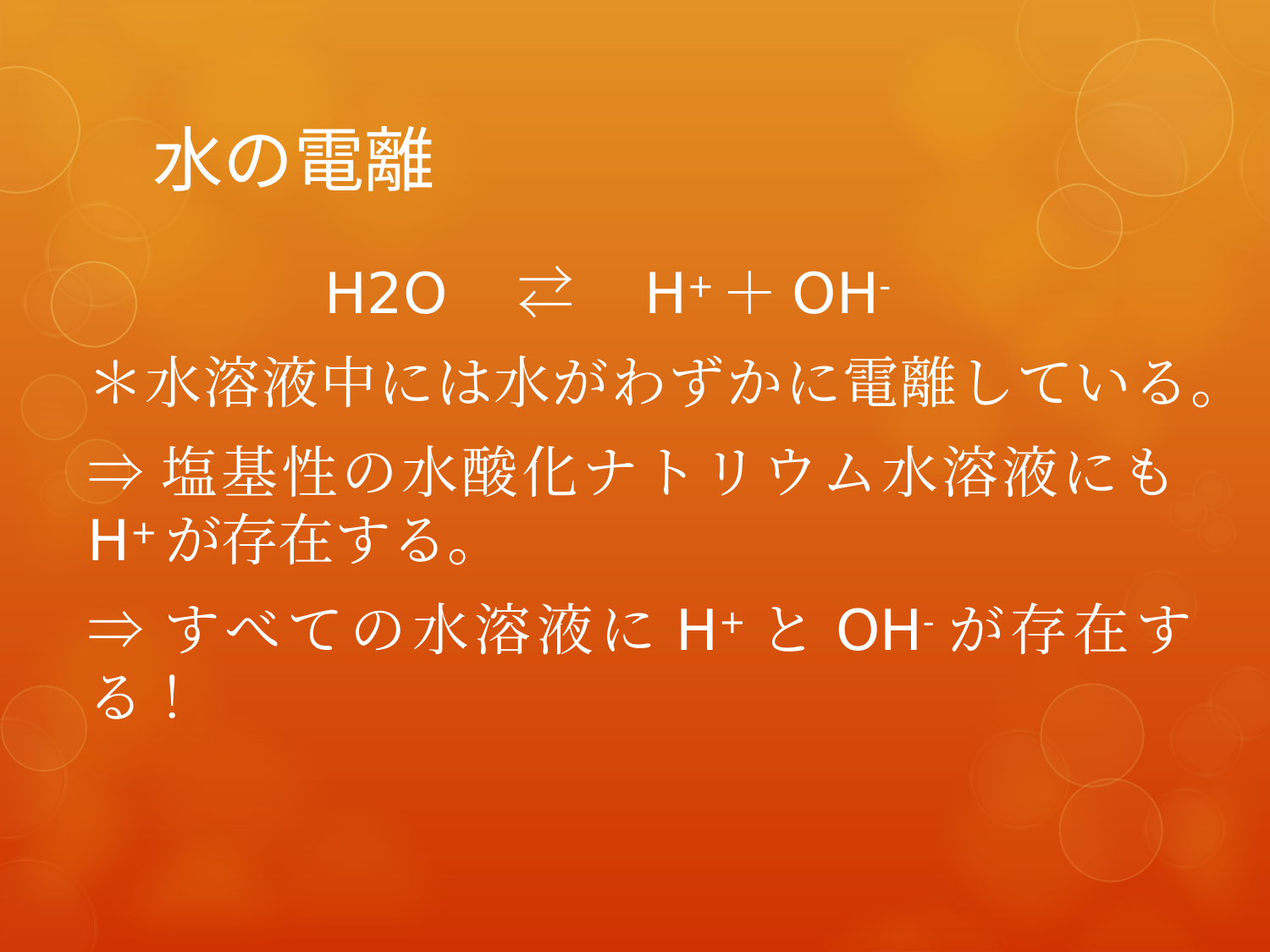

# 水の電離
H2O　⇄　H+＋OH-
＊水溶液中には水がわずかに電離している。
⇒塩基性の水酸化ナトリウム水溶液にもH+が存在する。
⇒すべての水溶液にH+とOH-が存在する！